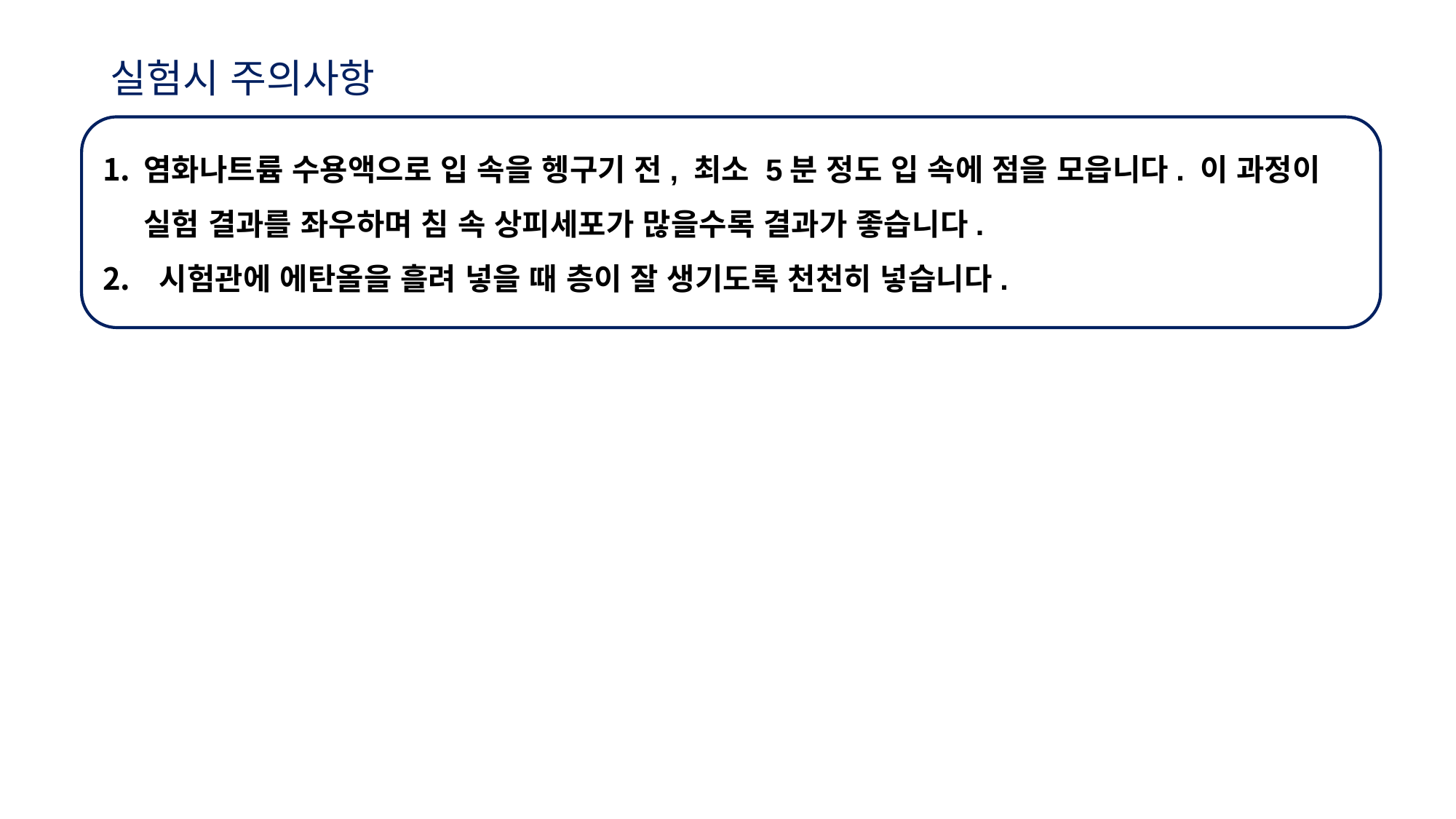

실험시 주의사항
염화나트륨 수용액으로 입 속을 헹구기 전, 최소 5분 정도 입 속에 점을 모읍니다. 이 과정이 실험 결과를 좌우하며 침 속 상피세포가 많을수록 결과가 좋습니다.
 시험관에 에탄올을 흘려 넣을 때 층이 잘 생기도록 천천히 넣습니다.